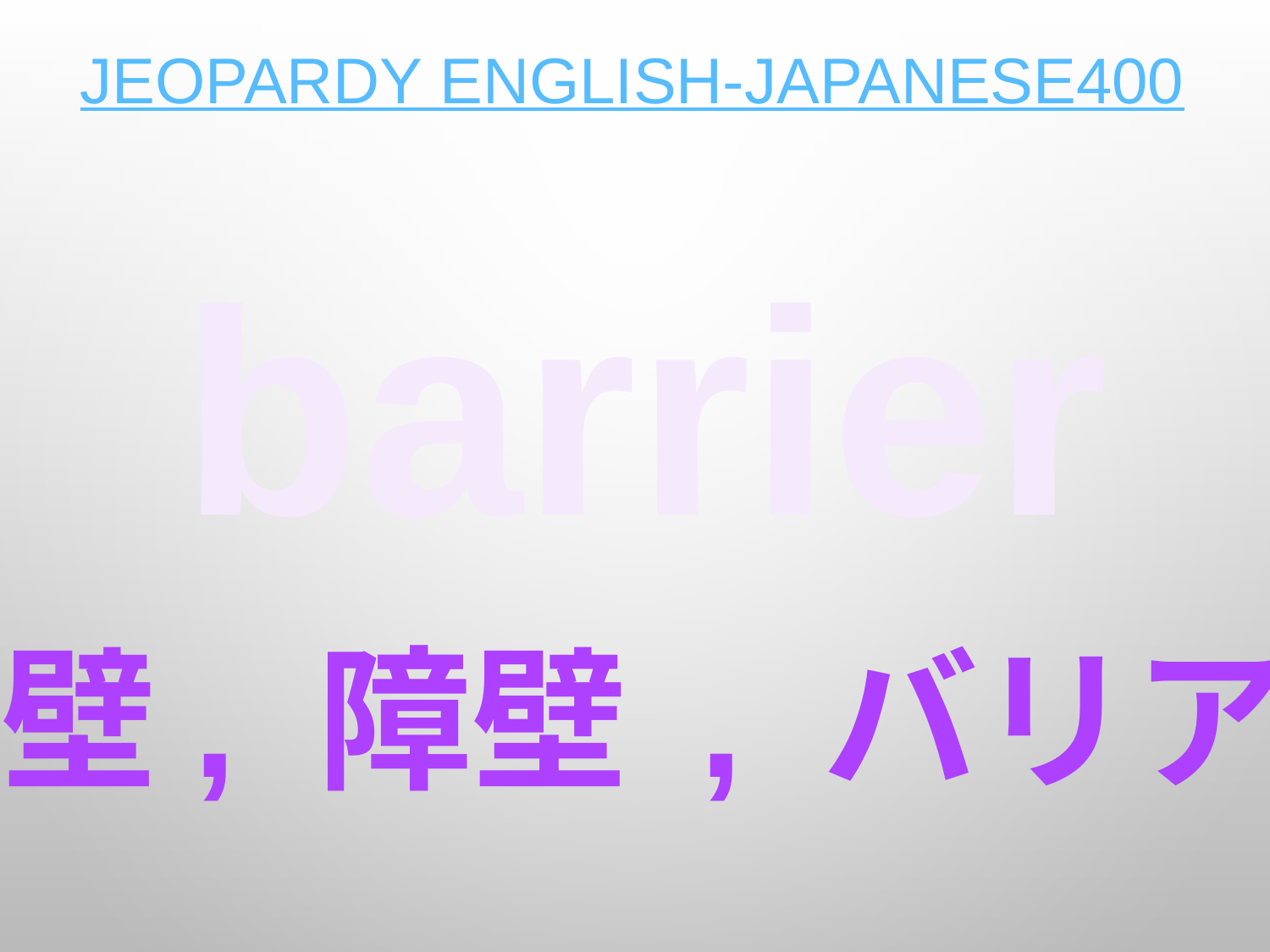

# Jeopardy English-Japanese400
barrier
壁, 障壁 , バリア